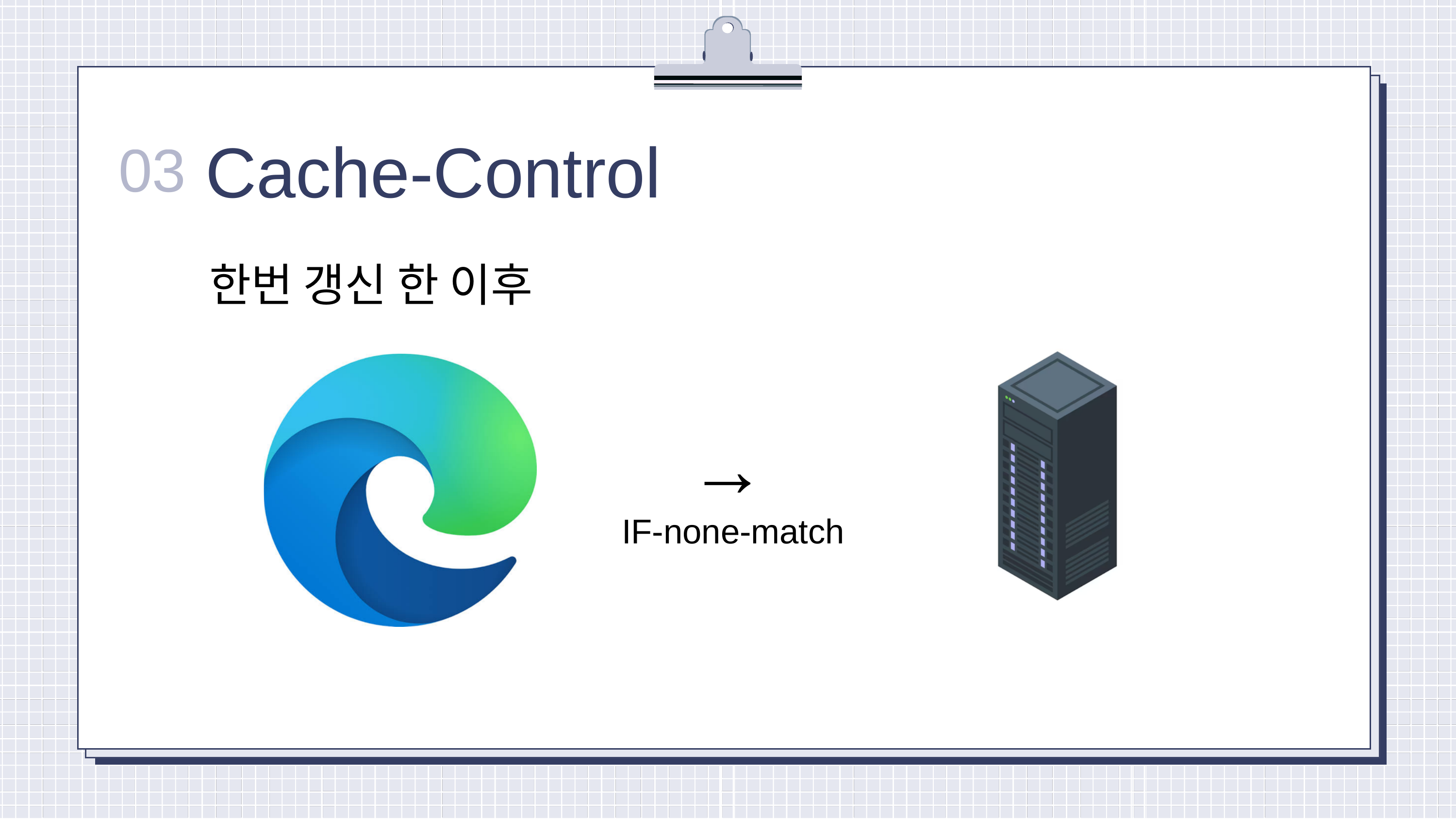

Cache-Control
03
한번 갱신 한 이후

→
IF-none-match